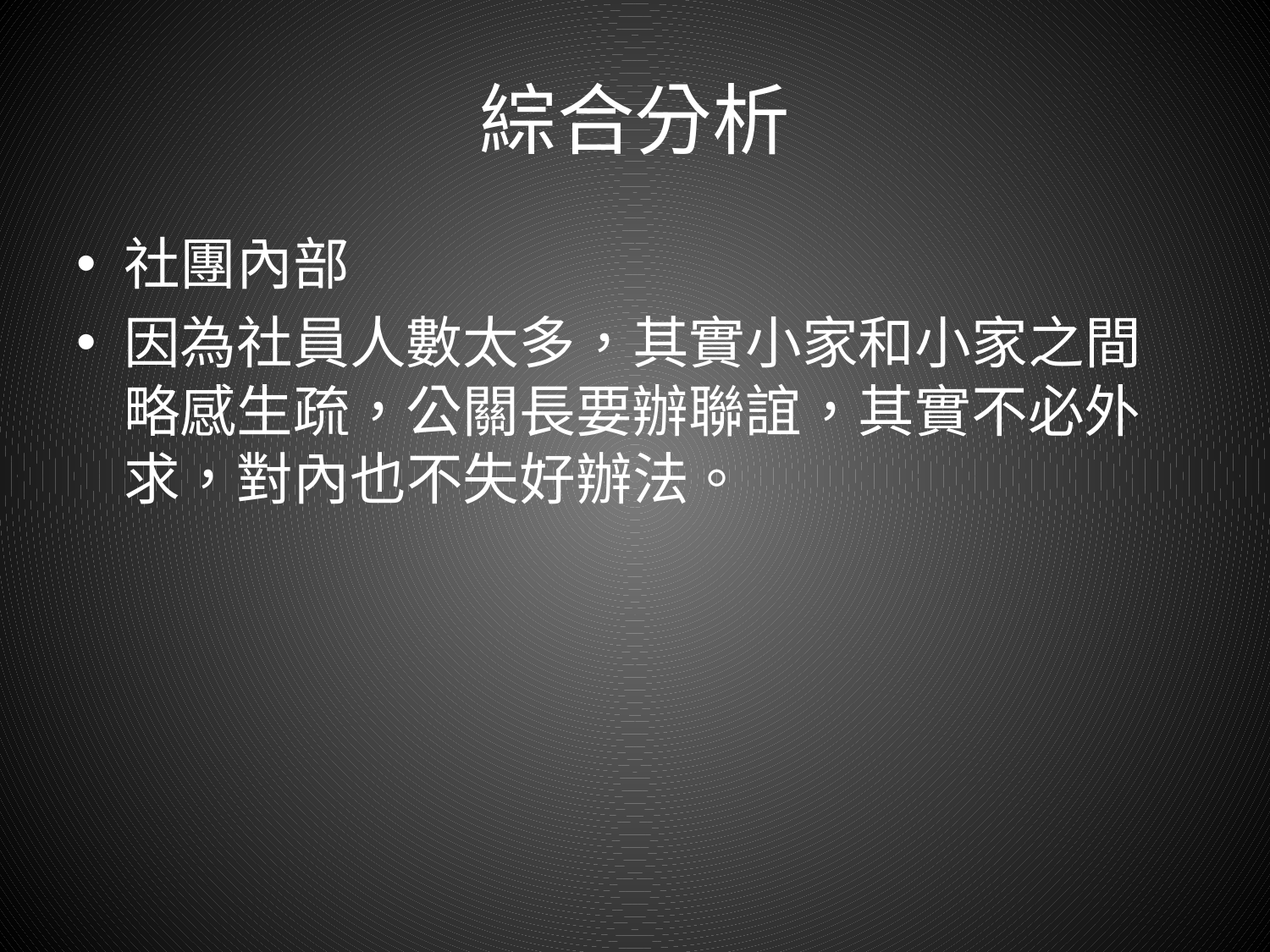

# 綜合分析
社團內部
因為社員人數太多，其實小家和小家之間略感生疏，公關長要辦聯誼，其實不必外求，對內也不失好辦法。